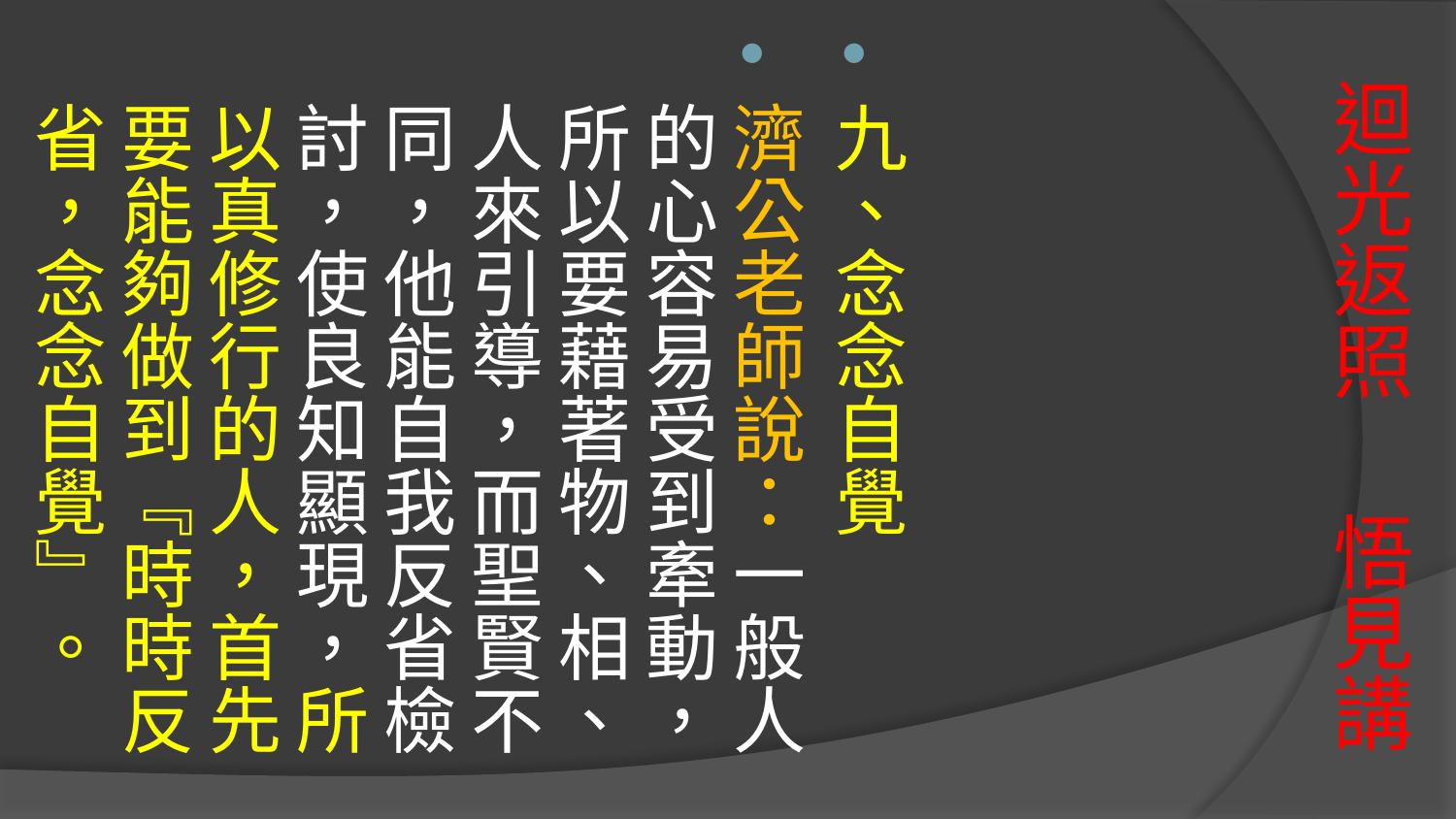

九、念念自覺
濟公老師說：一般人的心容易受到牽動，所以要藉著物、相、人來引導，而聖賢不 同，他能自我反省檢討，使良知顯現，所以真修行的人，首先要能夠做到『時時反省，念念自覺』。
# 迴光返照      悟見講